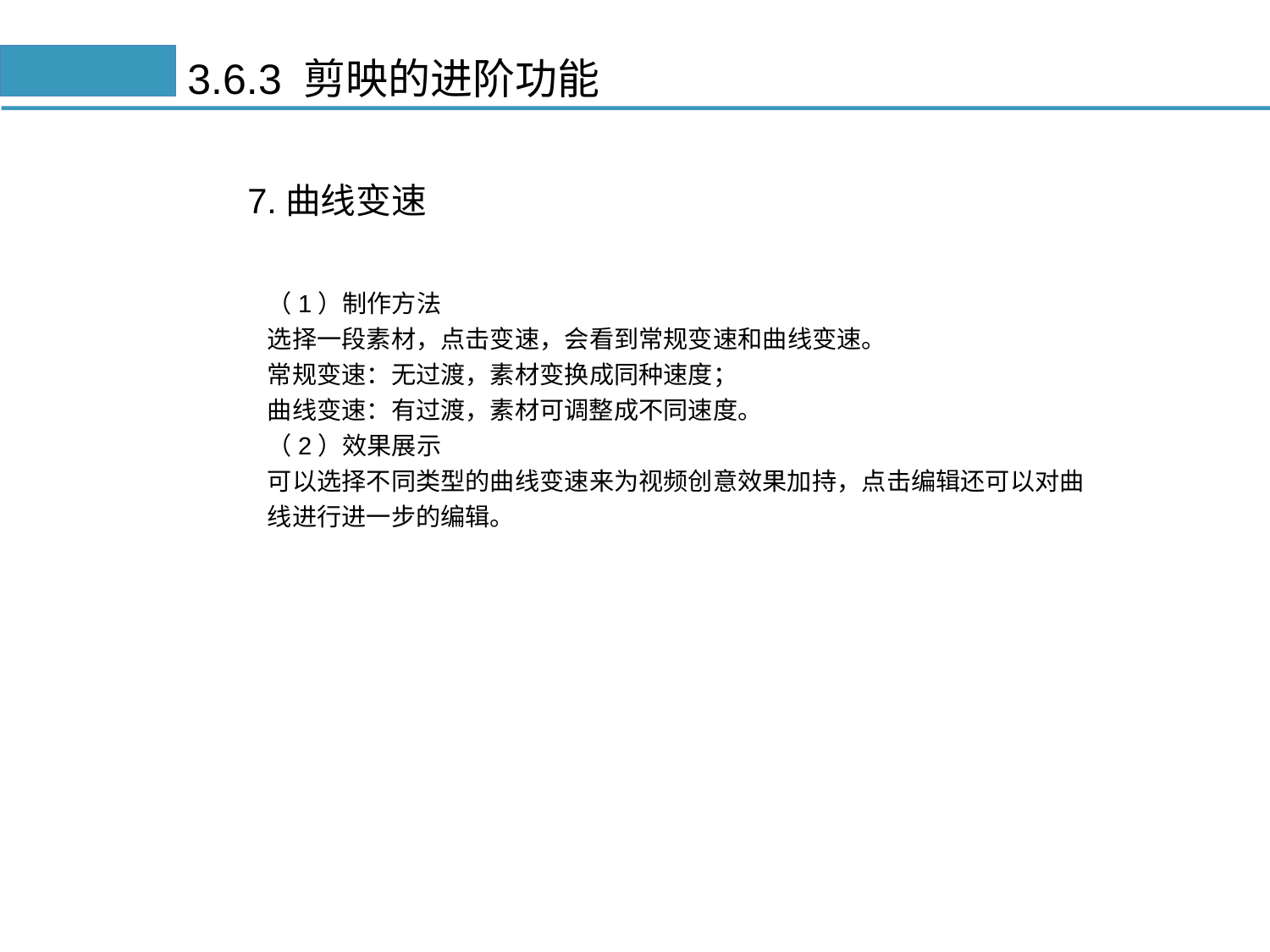

# 3.6.3 剪映的进阶功能
7.曲线变速
（1）制作方法
选择一段素材，点击变速，会看到常规变速和曲线变速。
常规变速：无过渡，素材变换成同种速度；
曲线变速：有过渡，素材可调整成不同速度。
（2）效果展示
可以选择不同类型的曲线变速来为视频创意效果加持，点击编辑还可以对曲线进行进一步的编辑。